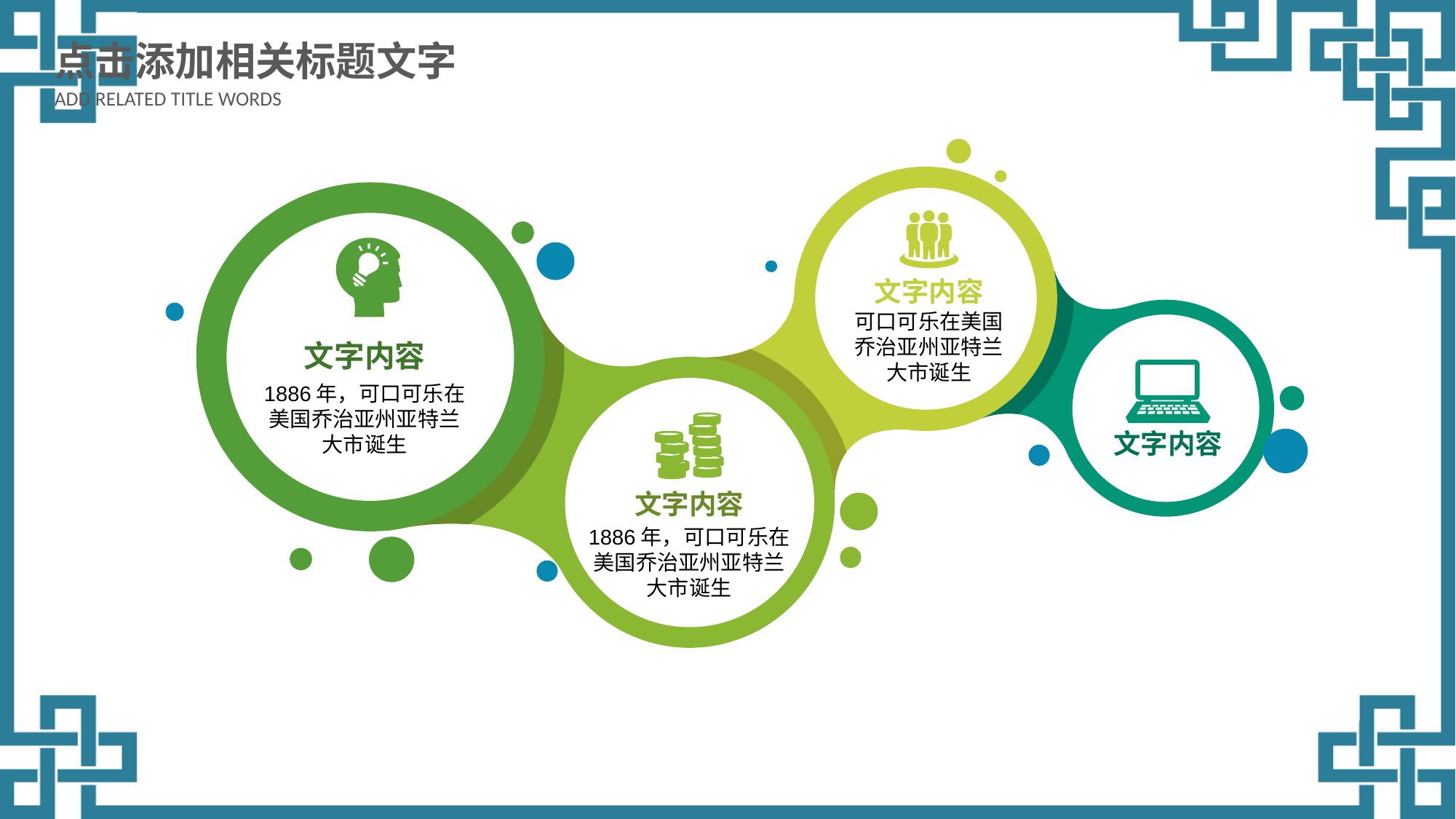

点击添加相关标题文字
ADD RELATED TITLE WORDS

文字内容
1886年，可口可乐在美国乔治亚州亚特兰大市诞生
文字内容
可口可乐在美国乔治亚州亚特兰大市诞生

文字内容

文字内容
1886年，可口可乐在美国乔治亚州亚特兰大市诞生